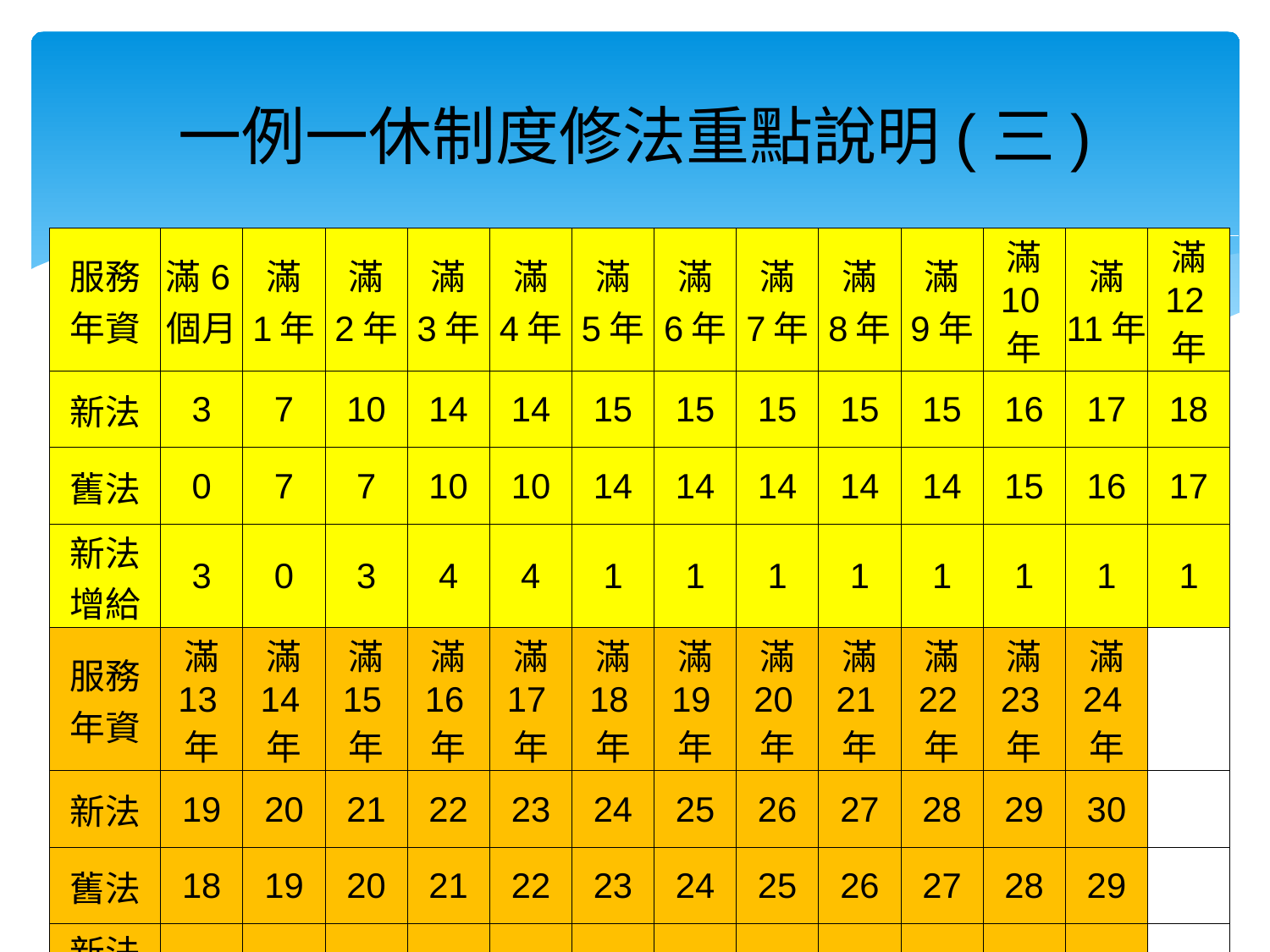

# 一例一休制度修法重點說明(三)
| 服務 年資 | 滿6個月 | 滿 1年 | 滿 2年 | 滿 3年 | 滿 4年 | 滿 5年 | 滿 6年 | 滿 7年 | 滿 8年 | 滿 9年 | 滿 10年 | 滿 11年 | 滿 12年 |
| --- | --- | --- | --- | --- | --- | --- | --- | --- | --- | --- | --- | --- | --- |
| 新法 | 3 | 7 | 10 | 14 | 14 | 15 | 15 | 15 | 15 | 15 | 16 | 17 | 18 |
| 舊法 | 0 | 7 | 7 | 10 | 10 | 14 | 14 | 14 | 14 | 14 | 15 | 16 | 17 |
| 新法 增給 | 3 | 0 | 3 | 4 | 4 | 1 | 1 | 1 | 1 | 1 | 1 | 1 | 1 |
| 服務 年資 | 滿 13年 | 滿 14年 | 滿 15年 | 滿 16年 | 滿 17年 | 滿 18年 | 滿 19年 | 滿 20年 | 滿 21年 | 滿 22年 | 滿 23年 | 滿 24年 |  |
| 新法 | 19 | 20 | 21 | 22 | 23 | 24 | 25 | 26 | 27 | 28 | 29 | 30 |  |
| 舊法 | 18 | 19 | 20 | 21 | 22 | 23 | 24 | 25 | 26 | 27 | 28 | 29 |  |
| 新法 增給 | 1 | 1 | 1 | 1 | 1 | 1 | 1 | 1 | 1 | 1 | 1 | 1 |  |